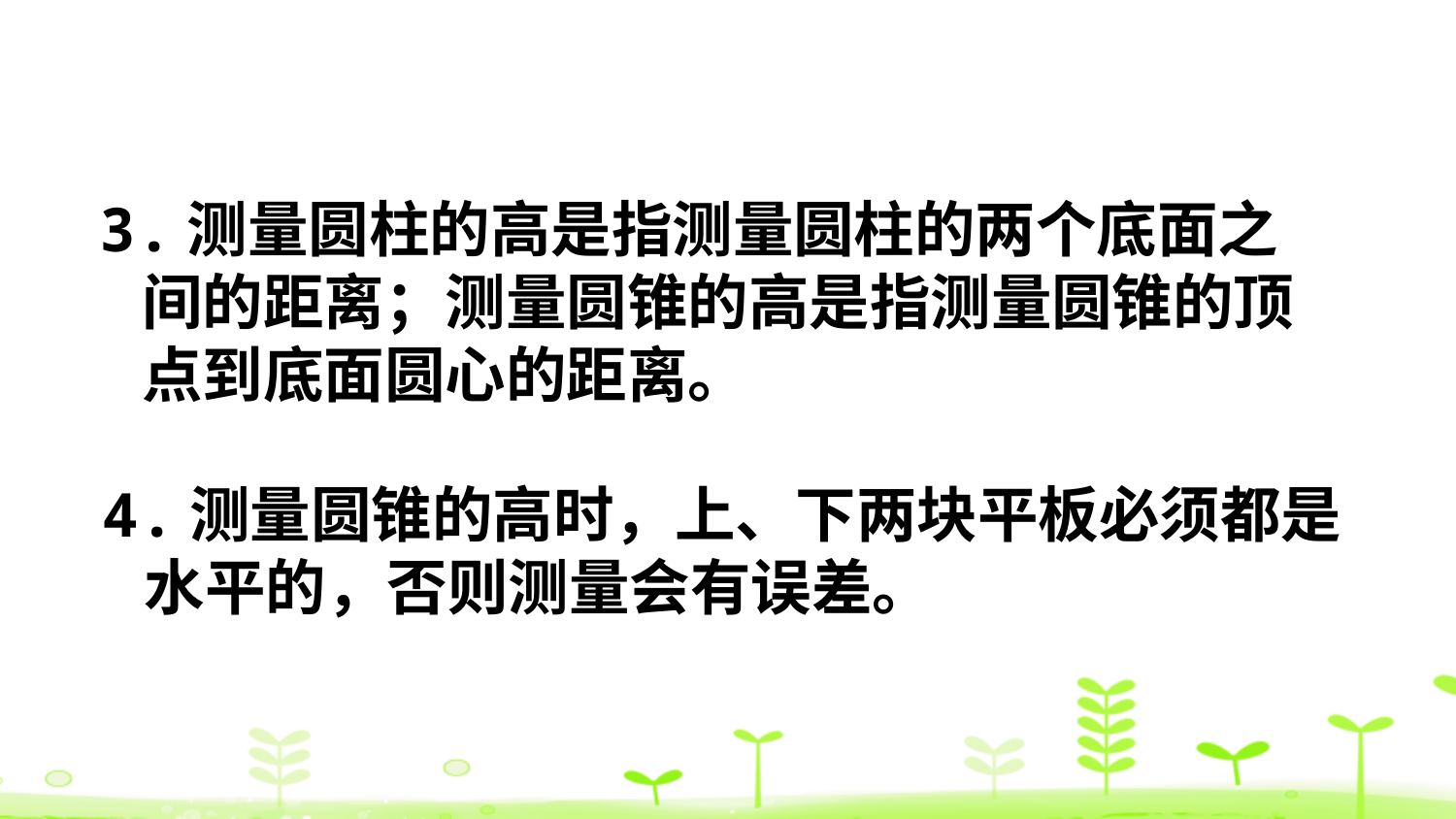

3.测量圆柱的高是指测量圆柱的两个底面之
  间的距离；测量圆锥的高是指测量圆锥的顶
  点到底面圆心的距离。
4.测量圆锥的高时，上、下两块平板必须都是
  水平的，否则测量会有误差。